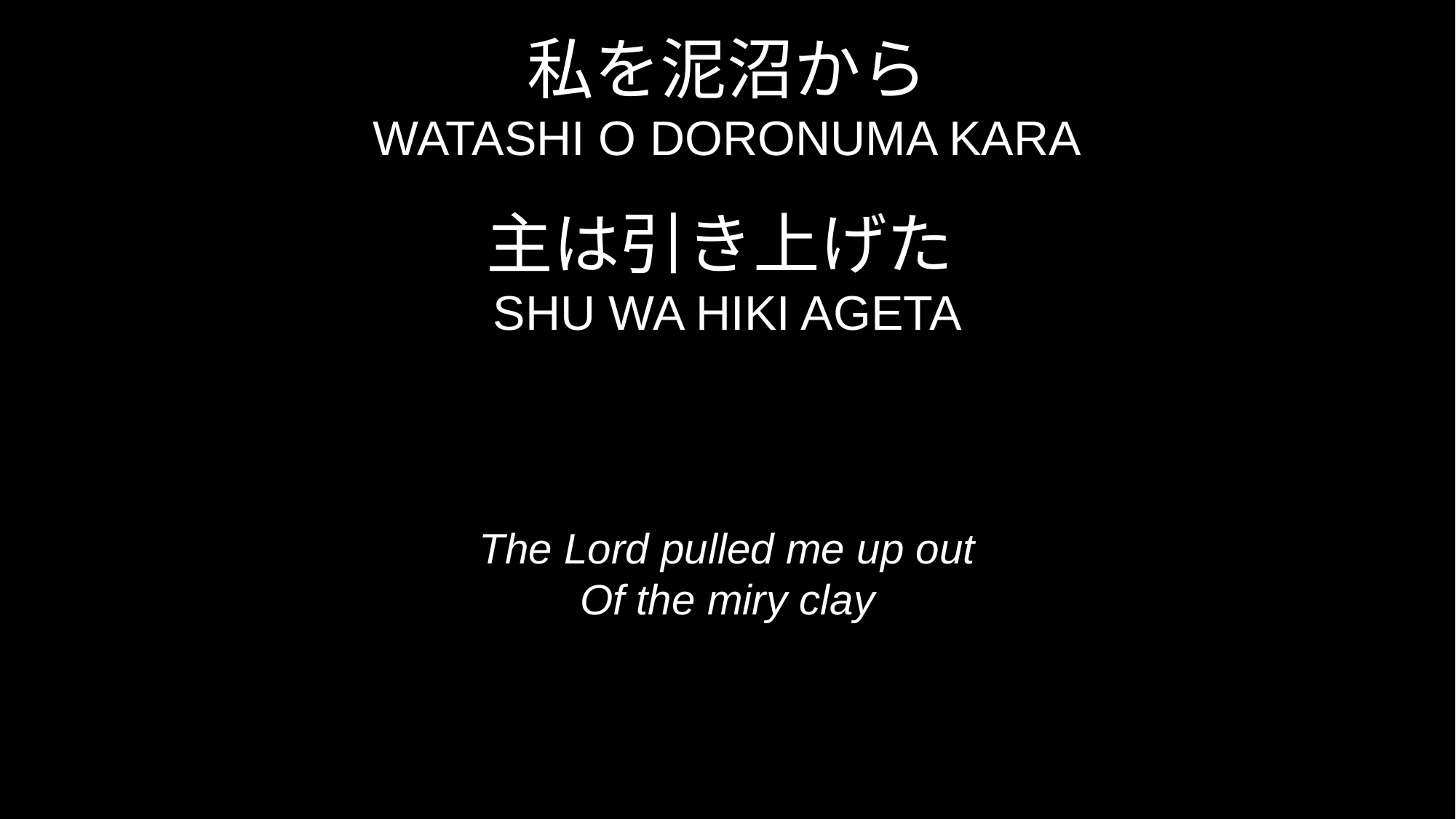

私を泥沼から
WATASHI O DORONUMA KARA

主は引き上げた
SHU WA HIKI AGETA
The Lord pulled me up out
Of the miry clay